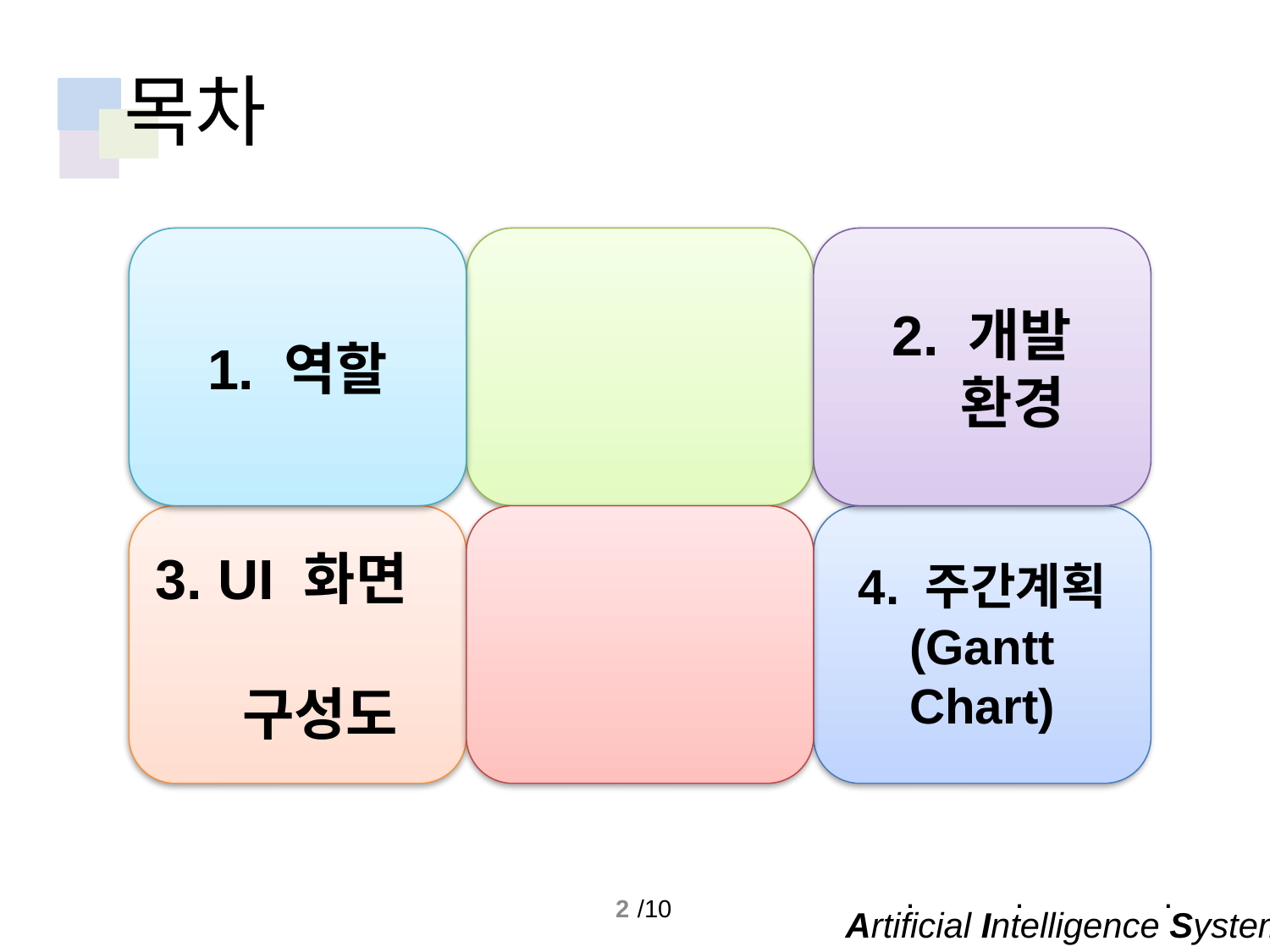

목차

1. 역할

2. 개발
   환경
3. UI 화면
  구성도

4. 주간계획
(Gantt Chart)
.
.
.
Artificial Intelligence System
2